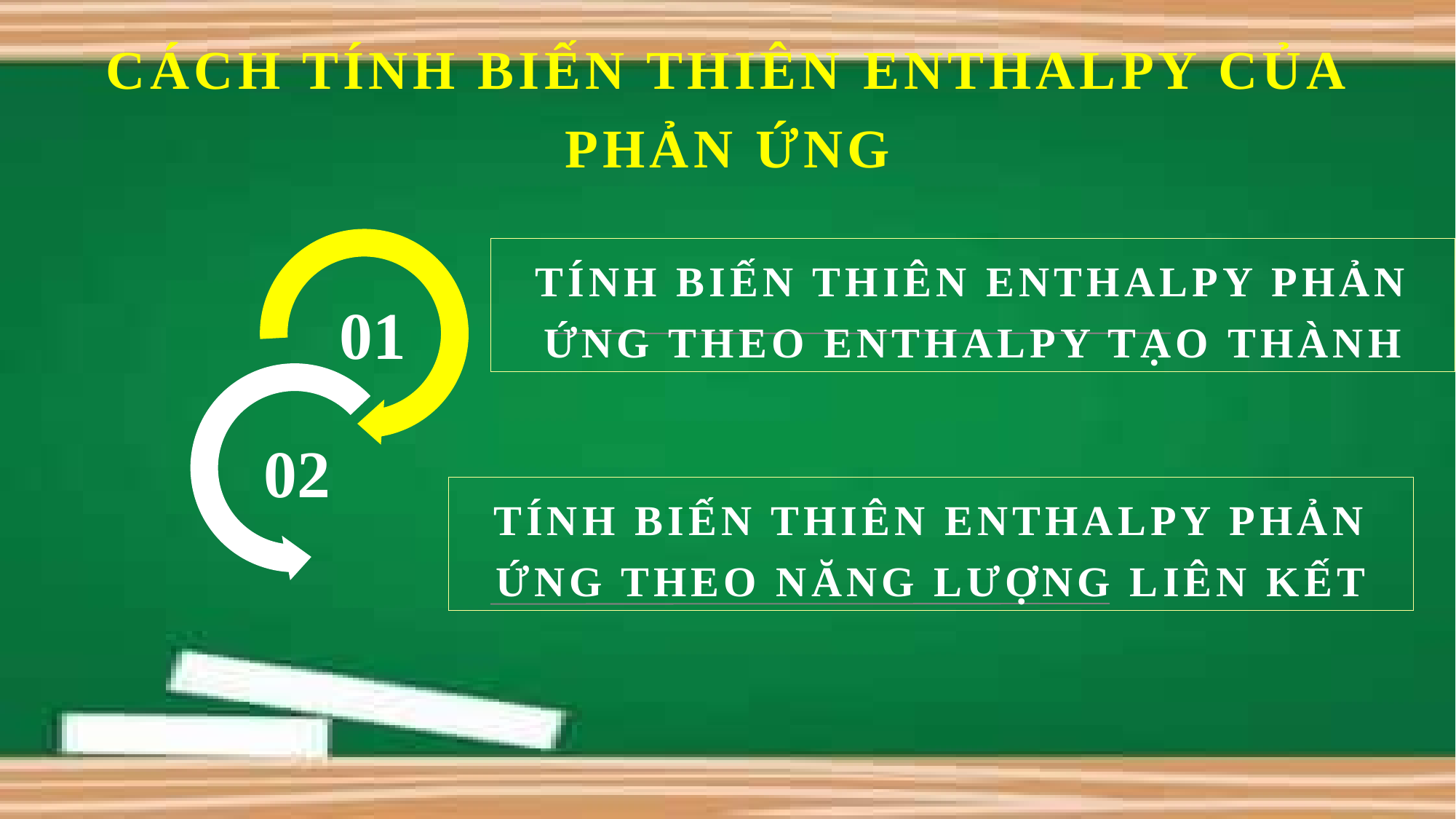

# CÁCH TÍNH BIẾN THIÊN ENTHALPY CỦA PHẢN ỨNG

TÍNH BIẾN THIÊN ENTHALPY PHẢN ỨNG THEO ENTHALPY TẠO THÀNH
01

02
TÍNH BIẾN THIÊN ENTHALPY PHẢN ỨNG THEO NĂNG LƯỢNG LIÊN KẾT
0.5 秒延迟符，无
意义，可删除.